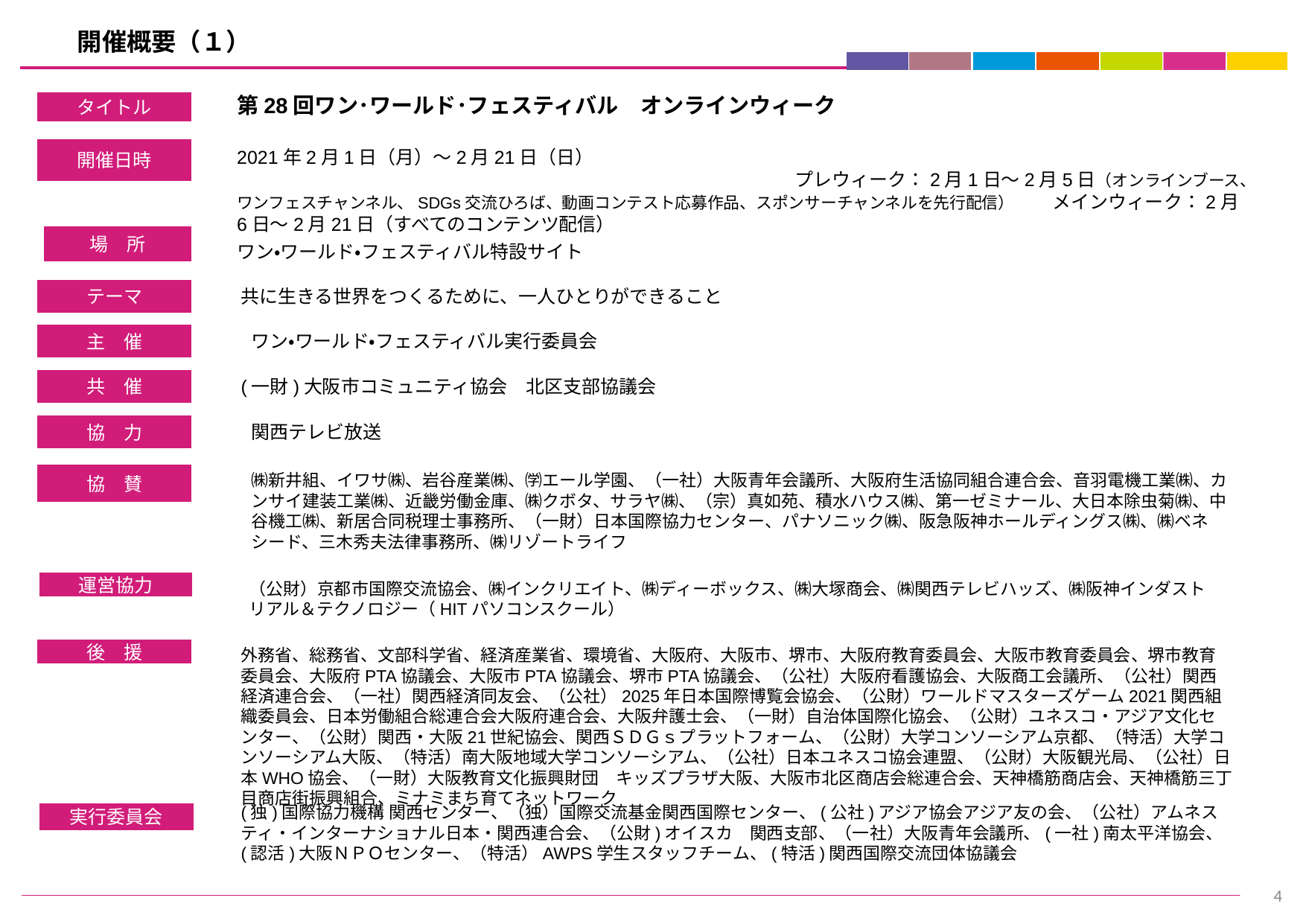

# 開催概要（１）
第28回ワン･ワールド･フェスティバル　オンラインウィーク
タイトル
開催日時
2021年2月1日（月）〜2月21日（日）　　　　　　　　　　　　　　　　　　　　　　　　　　　　　　　　　　　　　　　　　　　　　　　　　　　　　　　　　　　　　　　　　プレウィーク：2月1日～2月5日（オンラインブース、ワンフェスチャンネル、SDGs交流ひろば、動画コンテスト応募作品、スポンサーチャンネルを先行配信）　　メインウィーク：2月6日～2月21日（すべてのコンテンツ配信）
場　所
ワン・ワールド・フェスティバル特設サイト

テーマ
共に生きる世界をつくるために、一人ひとりができること
主　催
ワン・ワールド・フェスティバル実行委員会
共　催
(一財)大阪市コミュニティ協会　北区支部協議会
協　力
関西テレビ放送
協　賛
㈱新井組、イワサ㈱、岩谷産業㈱、㈻エール学園、（一社）大阪青年会議所、大阪府生活協同組合連合会、音羽電機工業㈱、カンサイ建装工業㈱、近畿労働金庫、㈱クボタ、サラヤ㈱、（宗）真如苑、積水ハウス㈱、第一ゼミナール、大日本除虫菊㈱、中谷機工㈱、新居合同税理士事務所、（一財）日本国際協力センター、パナソニック㈱、阪急阪神ホールディングス㈱、㈱ベネシード、三木秀夫法律事務所、㈱リゾートライフ
運営協力
（公財）京都市国際交流協会、㈱インクリエイト、㈱ディーボックス、㈱大塚商会、㈱関西テレビハッズ、㈱阪神インダストリアル＆テクノロジー（HITパソコンスクール）

外務省、総務省、文部科学省、経済産業省、環境省、大阪府、大阪市、堺市、大阪府教育委員会、大阪市教育委員会、堺市教育委員会、大阪府PTA協議会、大阪市PTA協議会、堺市PTA協議会、（公社）大阪府看護協会、大阪商工会議所、（公社）関西経済連合会、（一社）関西経済同友会、（公社）2025年日本国際博覧会協会、（公財）ワールドマスターズゲーム2021関西組織委員会、日本労働組合総連合会大阪府連合会、大阪弁護士会、（一財）自治体国際化協会、（公財）ユネスコ・アジア文化センター、（公財）関西・大阪21世紀協会、関西ＳＤＧｓプラットフォーム、（公財）大学コンソーシアム京都、（特活）大学コンソーシアム大阪、（特活）南大阪地域大学コンソーシアム、（公社）日本ユネスコ協会連盟、（公財）大阪観光局、（公社）日本WHO協会、（一財）大阪教育文化振興財団　キッズプラザ大阪、大阪市北区商店会総連合会、天神橋筋商店会、天神橋筋三丁目商店街振興組合、ミナミまち育てネットワーク

後　援
(独)国際協力機構 関西センター、（独）国際交流基金関西国際センター、(公社)アジア協会アジア友の会、（公社）アムネスティ・インターナショナル日本・関西連合会、（公財)オイスカ　関西支部、（一社）大阪青年会議所、(一社)南太平洋協会、(認活)大阪ＮＰＯセンター、（特活）AWPS学生スタッフチーム、(特活)関西国際交流団体協議会

実行委員会
4
4